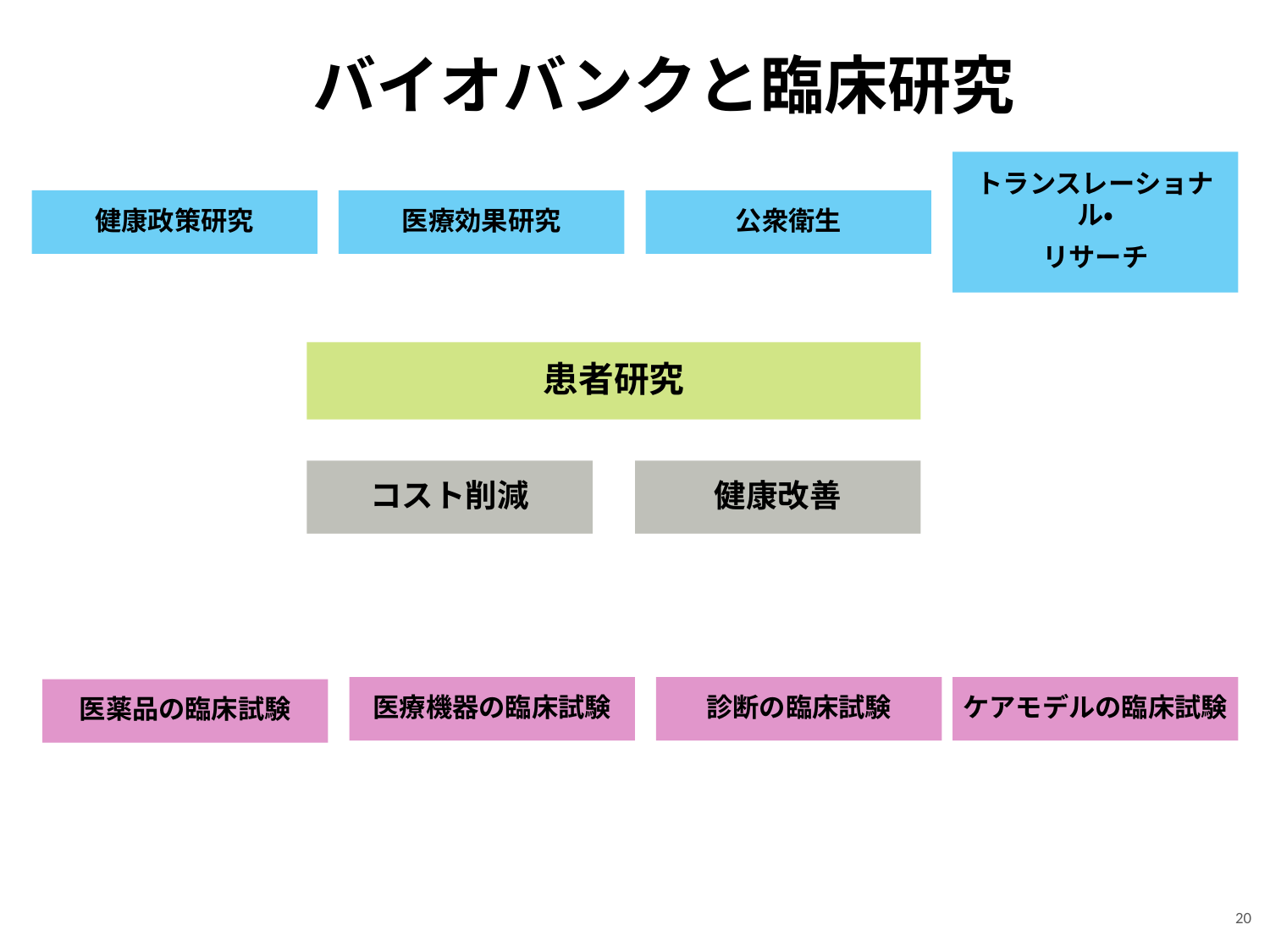

# バイオバンクと臨床研究
トランスレーショナル・
リサーチ
医療効果研究
健康政策研究
公衆衛生
患者研究
コスト削減
健康改善
医療機器の臨床試験
診断の臨床試験
ケアモデルの臨床試験
医薬品の臨床試験
20